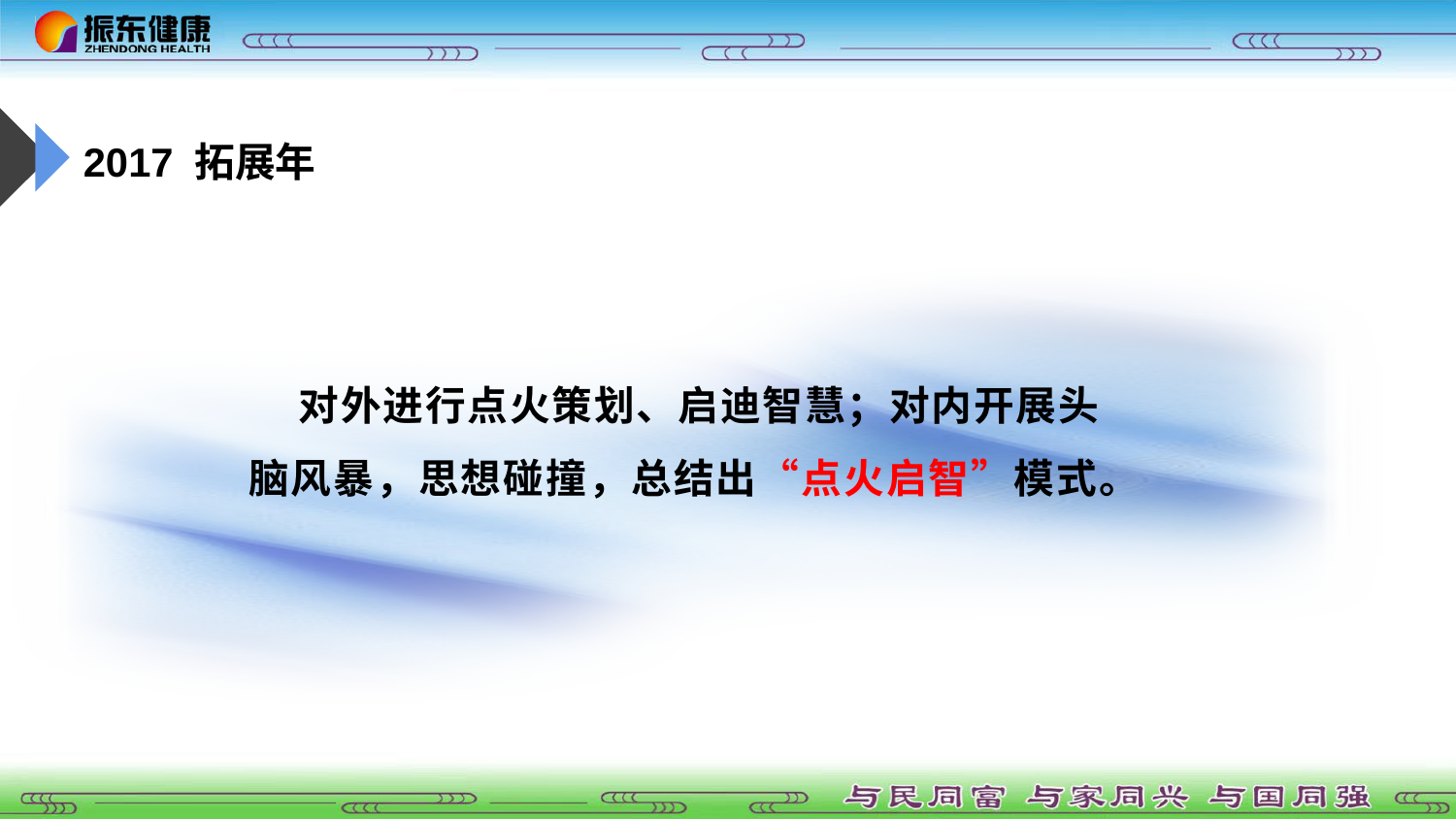

2017 拓展年

    对外进行点火策划、启迪智慧；对内开展头脑风暴，思想碰撞，总结出“点火启智”模式。